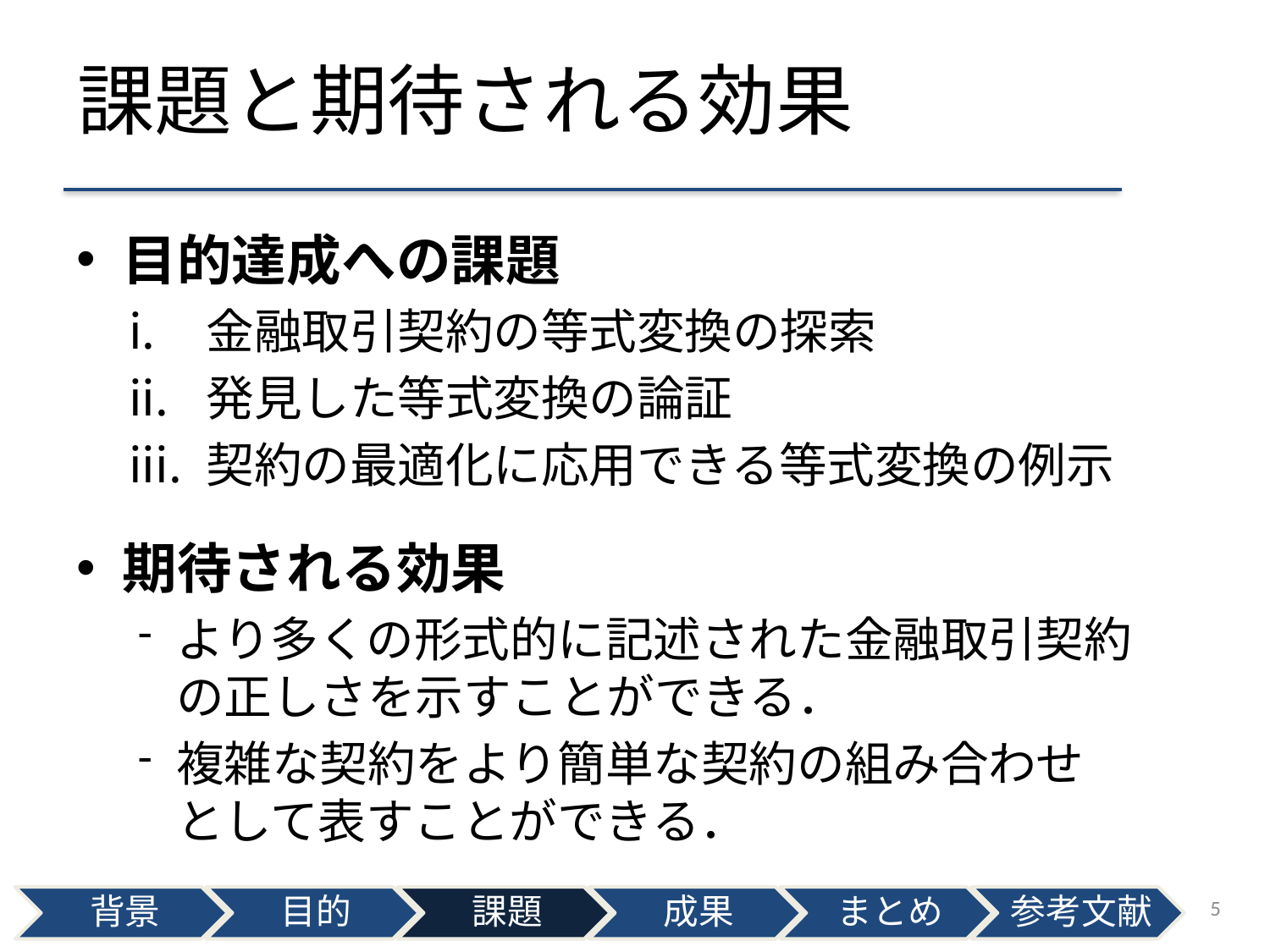

# 課題と期待される効果
目的達成への課題
金融取引契約の等式変換の探索
発見した等式変換の論証
契約の最適化に応用できる等式変換の例示
期待される効果
より多くの形式的に記述された金融取引契約
の正しさを示すことができる．
複雑な契約をより簡単な契約の組み合わせ
として表すことができる．
5
背景
目的
課題
成果
まとめ
参考文献